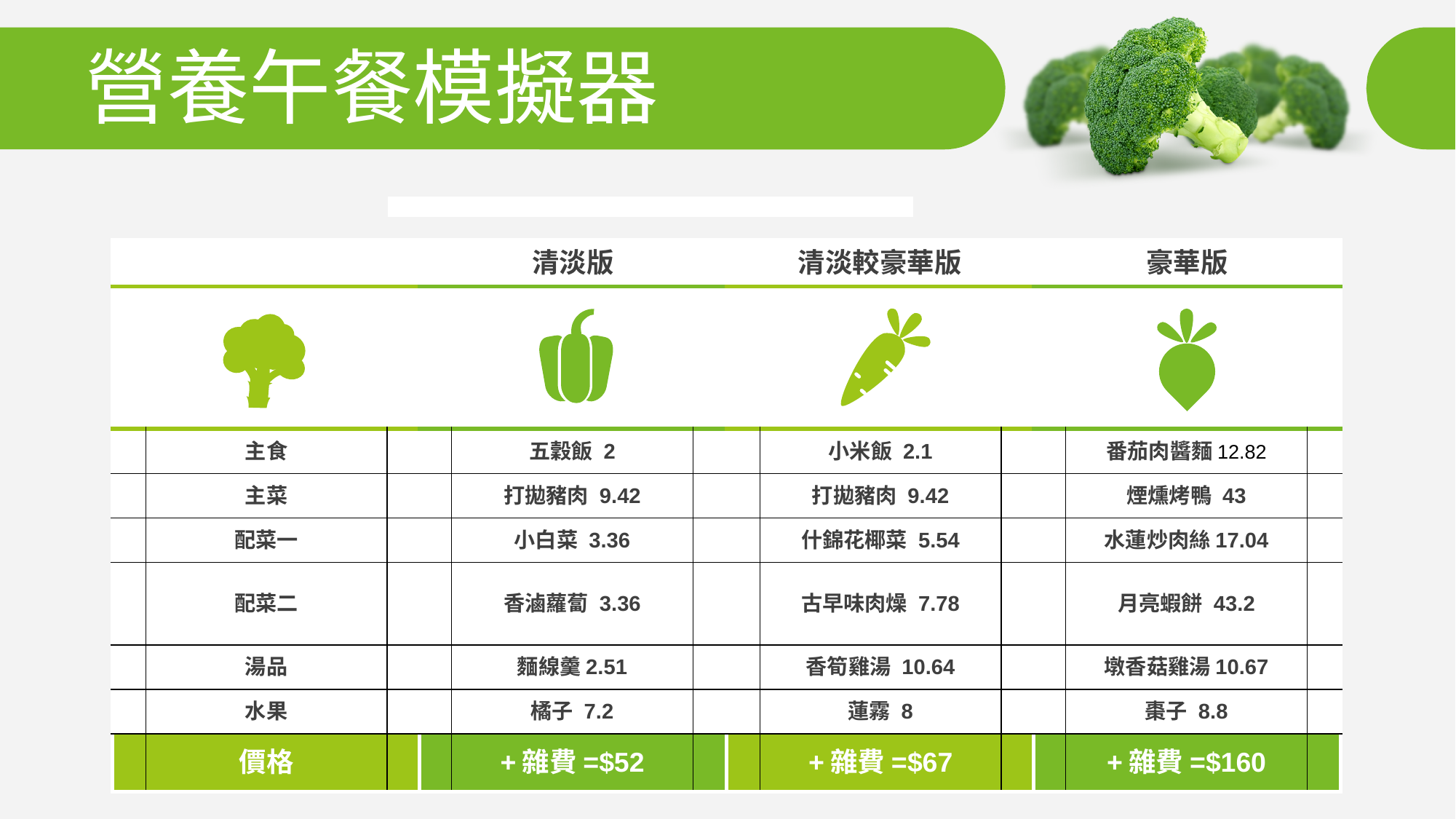

營養午餐模擬器
https://udn.com/upf/newmedia/2018_data/schoollunch/index.html

|  |  |  | 清淡版 |  |  | 清淡較豪華版 |  |  | 豪華版 |  |  |
| --- | --- | --- | --- | --- | --- | --- | --- | --- | --- | --- | --- |
|  |  |  |  |  |  |  |  |  |  |  |  |
|  | 主食 |  |  | 五穀飯 2 |  |  | 小米飯 2.1 |  |  | 番茄肉醬麵12.82 |  |
|  | 主菜 |  |  | 打拋豬肉 9.42 |  |  | 打拋豬肉 9.42 |  |  | 煙燻烤鴨 43 |  |
|  | 配菜一 |  |  | 小白菜 3.36 |  |  | 什錦花椰菜 5.54 |  |  | 水蓮炒肉絲17.04 |  |
|  | 配菜二 |  |  | 香滷蘿蔔 3.36 |  |  | 古早味肉燥 7.78 |  |  | 月亮蝦餅 43.2 |  |
|  | 湯品 |  |  | 麵線羹2.51 |  |  | 香筍雞湯 10.64 |  |  | 墩香菇雞湯10.67 |  |
|  | 水果 |  |  | 橘子 7.2 |  |  | 蓮霧 8 |  |  | 棗子 8.8 |  |
|  | 價格 |  |  | +雜費=$52 |  |  | +雜費=$67 |  |  | +雜費=$160 |  |